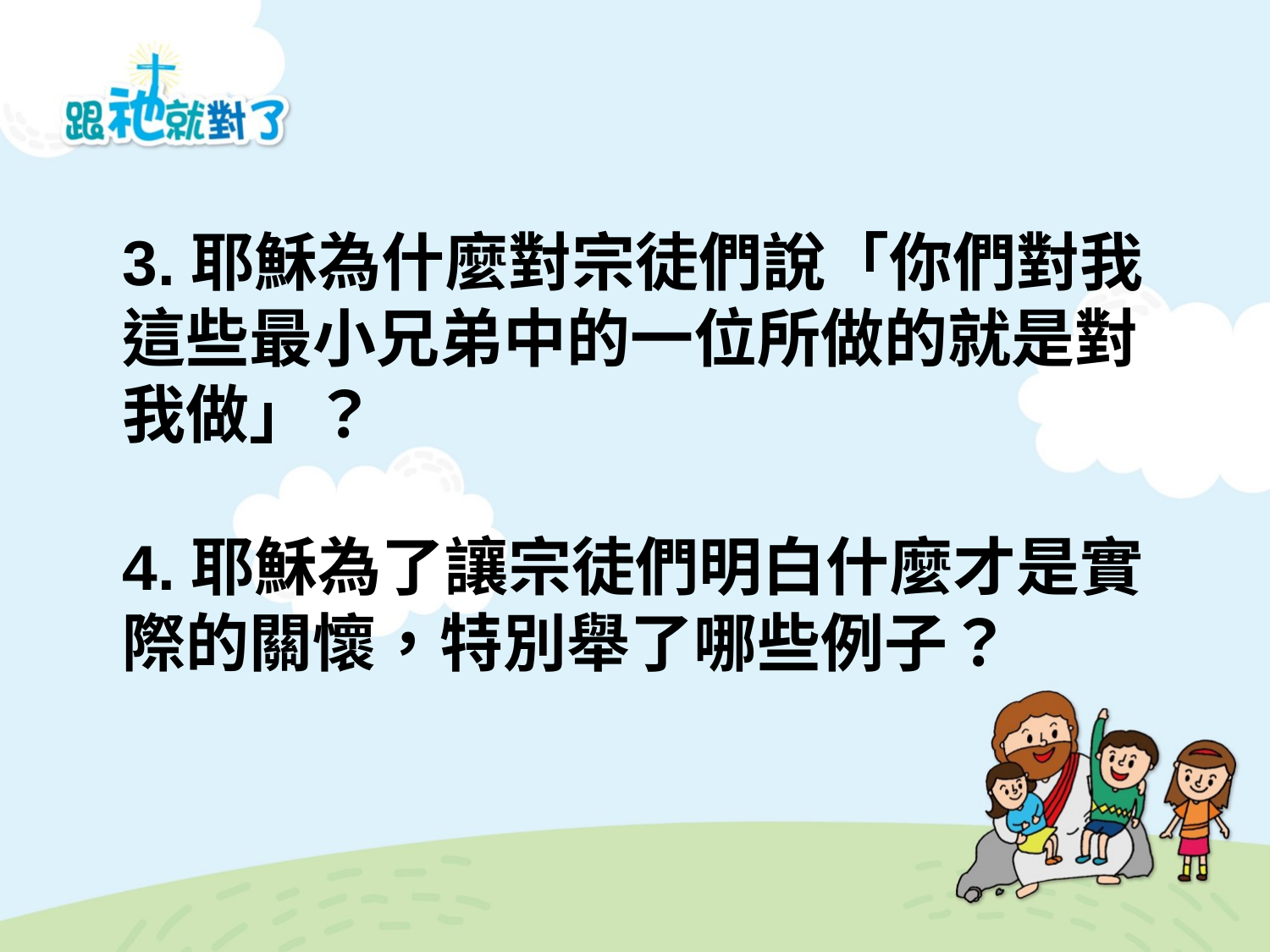

3.耶穌為什麼對宗徒們說「你們對我這些最小兄弟中的一位所做的就是對我做」？

4.耶穌為了讓宗徒們明白什麼才是實際的關懷，特別舉了哪些例子？